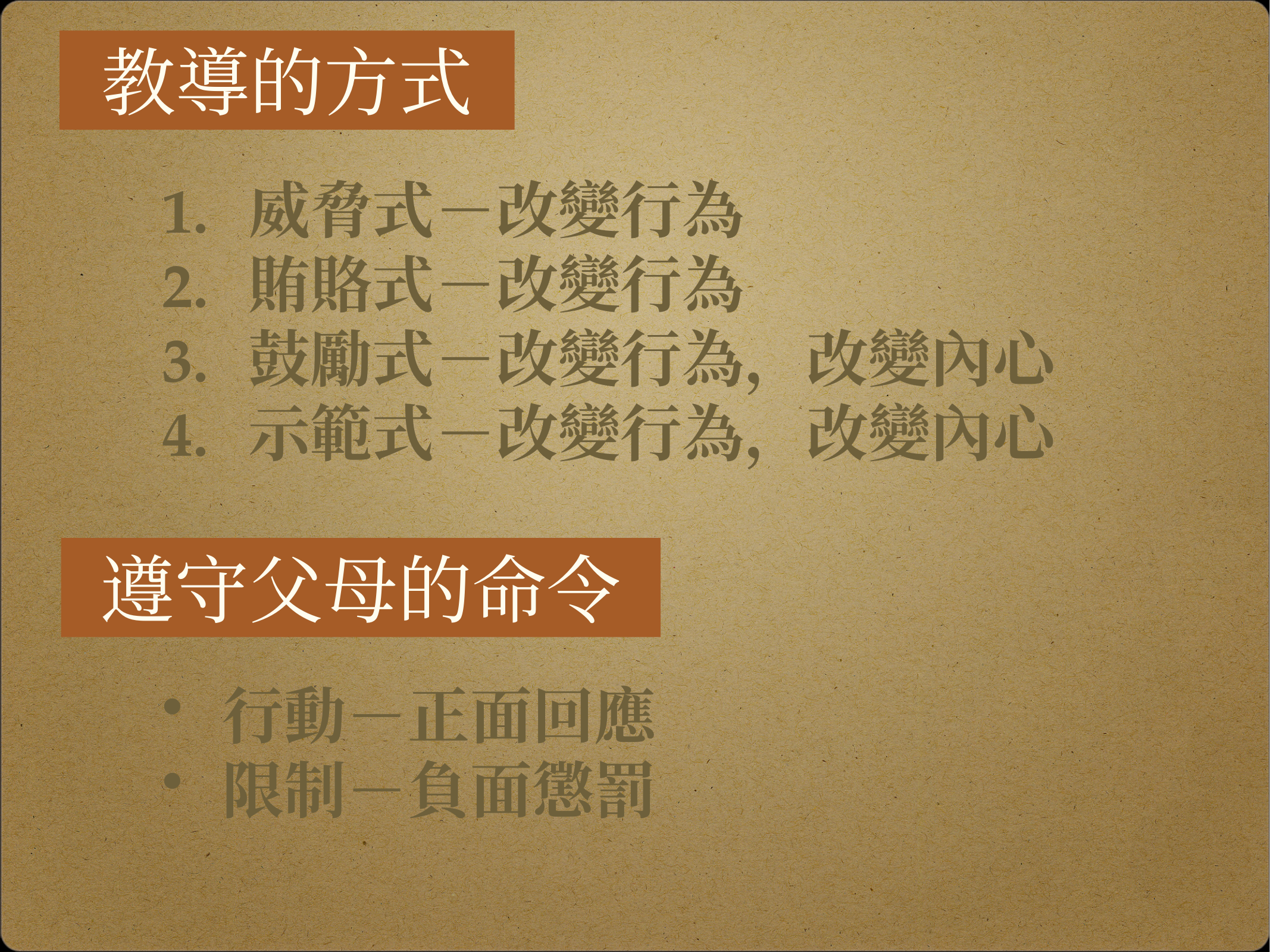

教導的方式
威脅式－改變行為
賄賂式－改變行為
鼓勵式－改變行為，改變內心
示範式－改變行為，改變內心
遵守父母的命令
行動－正面回應
限制－負面懲罰